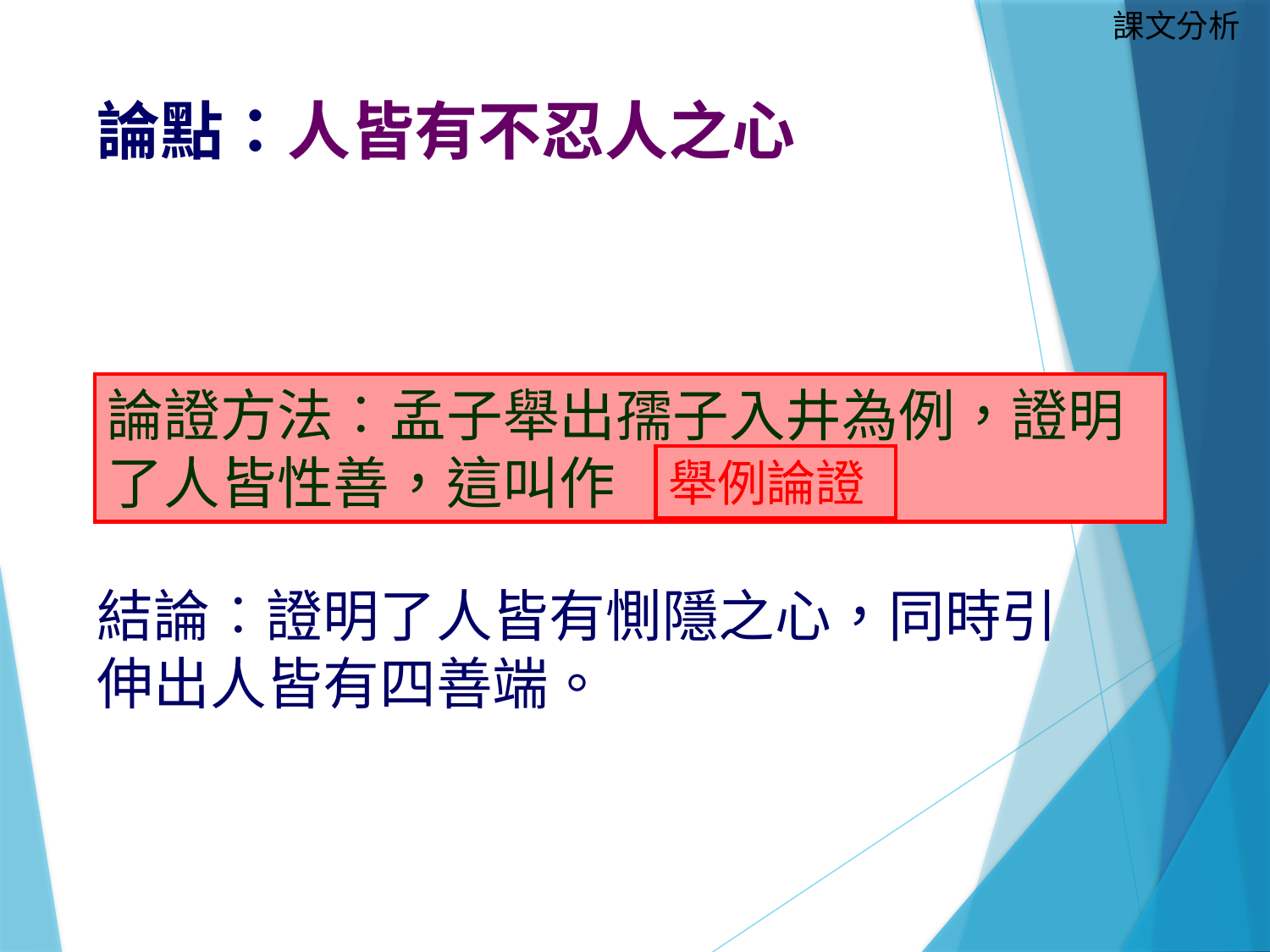

課文分析
# 論點：人皆有不忍人之心
論證方法︰孟子舉出孺子入井為例，證明了人皆性善，這叫作    ？    。
舉例論證

結論︰證明了人皆有惻隱之心，同時引伸出人皆有四善端。